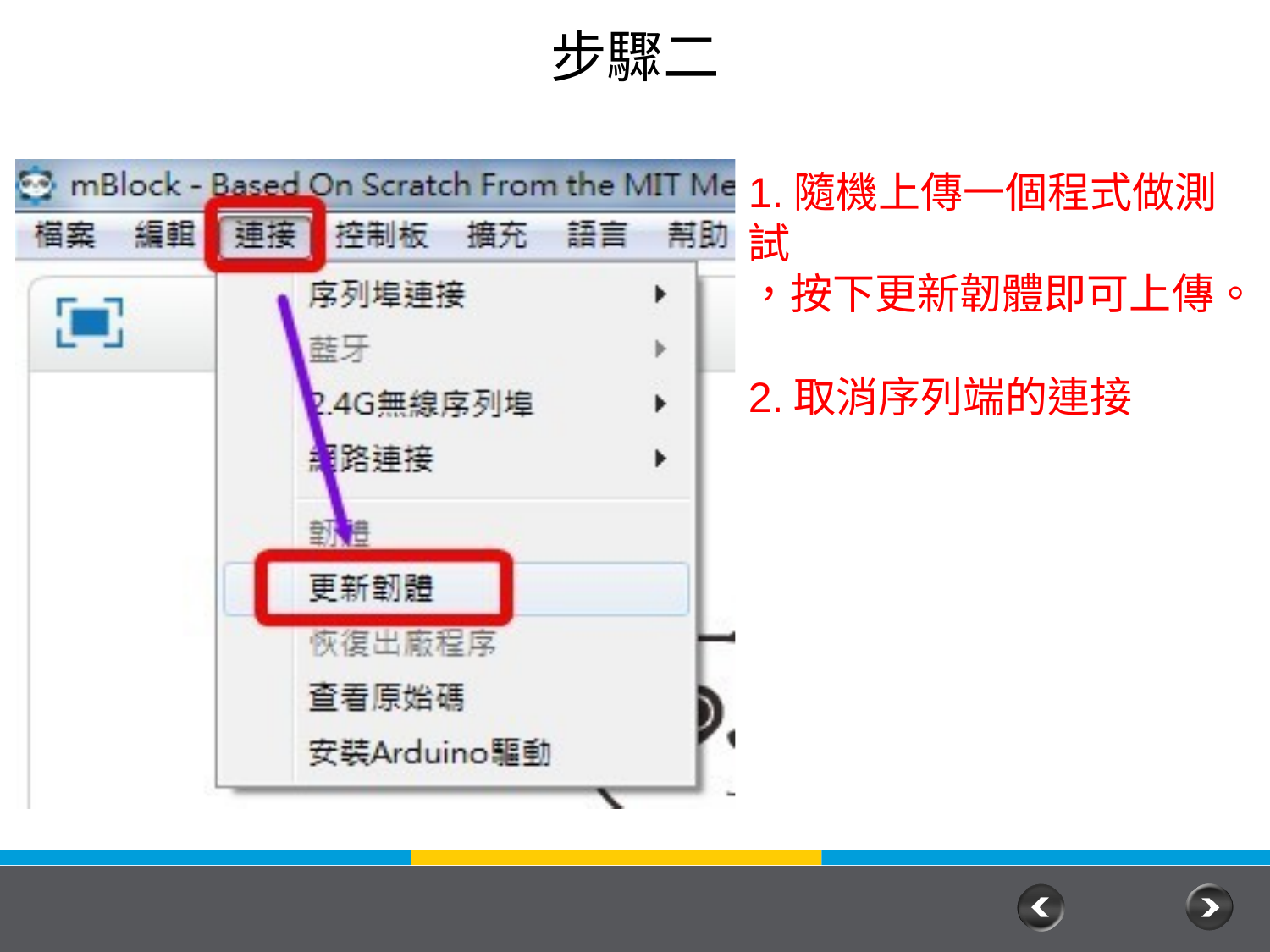

# 步驟二

1.隨機上傳一個程式做測試
，按下更新韌體即可上傳。

2.取消序列端的連接

52